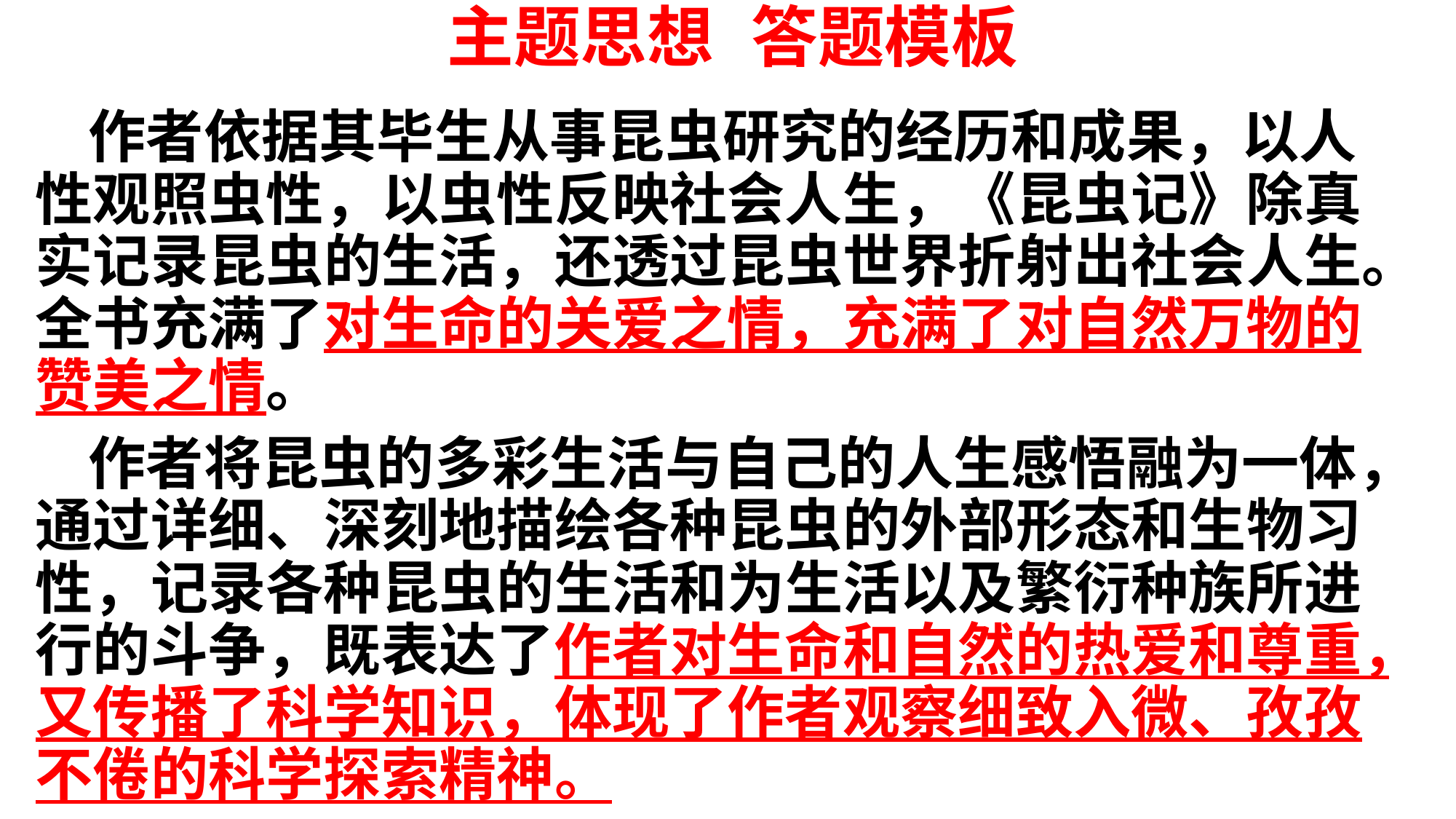

# 主题思想  答题模板
   作者依据其毕生从事昆虫研究的经历和成果，以人性观照虫性，以虫性反映社会人生，《昆虫记》除真实记录昆虫的生活，还透过昆虫世界折射出社会人生。全书充满了对生命的关爱之情，充满了对自然万物的赞美之情。
   作者将昆虫的多彩生活与自己的人生感悟融为一体，通过详细、深刻地描绘各种昆虫的外部形态和生物习性，记录各种昆虫的生活和为生活以及繁衍种族所进行的斗争，既表达了作者对生命和自然的热爱和尊重，又传播了科学知识，体现了作者观察细致入微、孜孜不倦的科学探索精神。